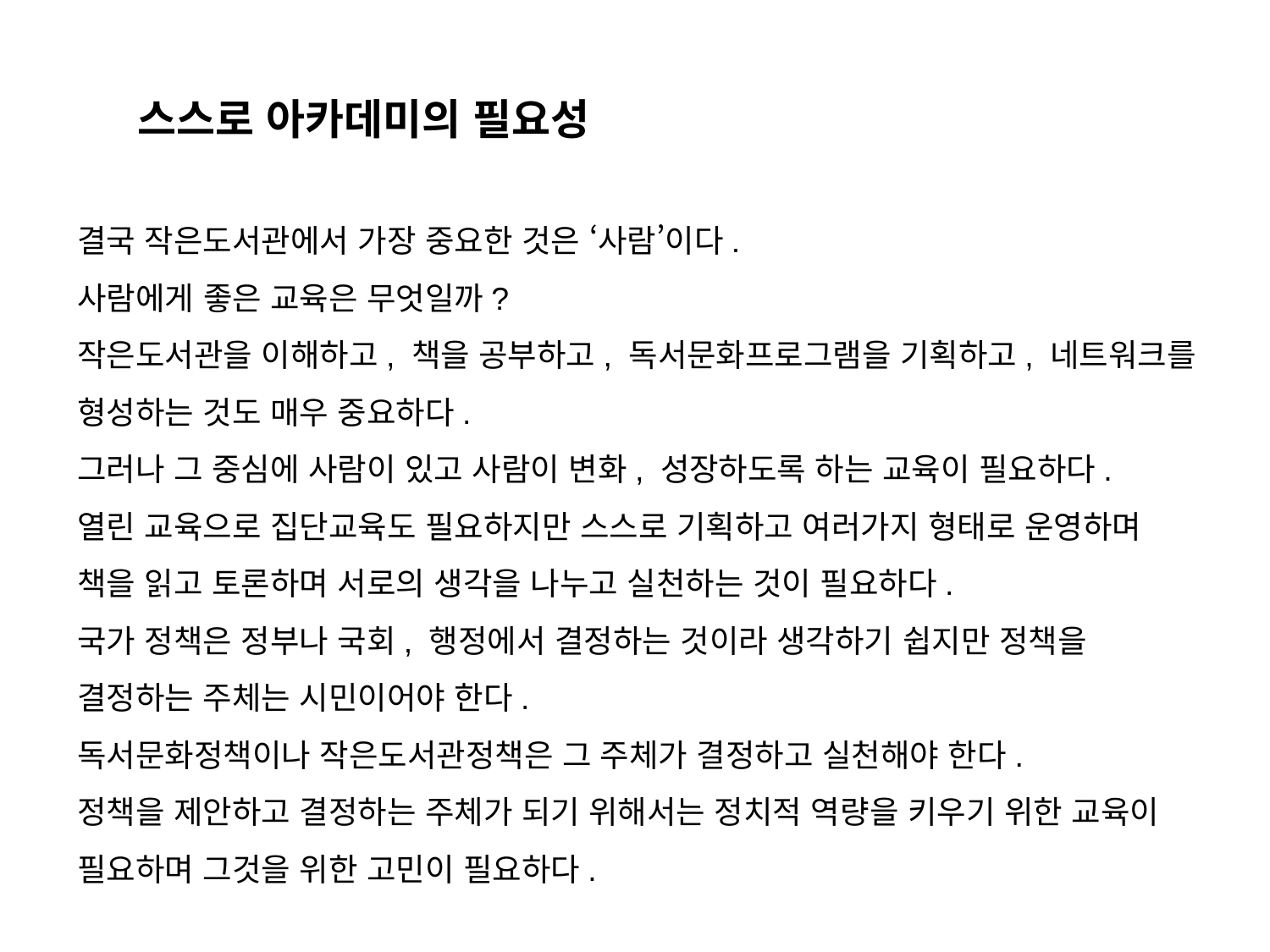

스스로 아카데미의 필요성
결국 작은도서관에서 가장 중요한 것은 ‘사람’이다.
사람에게 좋은 교육은 무엇일까?
작은도서관을 이해하고, 책을 공부하고, 독서문화프로그램을 기획하고, 네트워크를 형성하는 것도 매우 중요하다.
그러나 그 중심에 사람이 있고 사람이 변화, 성장하도록 하는 교육이 필요하다.
열린 교육으로 집단교육도 필요하지만 스스로 기획하고 여러가지 형태로 운영하며 책을 읽고 토론하며 서로의 생각을 나누고 실천하는 것이 필요하다.
국가 정책은 정부나 국회, 행정에서 결정하는 것이라 생각하기 쉽지만 정책을 결정하는 주체는 시민이어야 한다.
독서문화정책이나 작은도서관정책은 그 주체가 결정하고 실천해야 한다.
정책을 제안하고 결정하는 주체가 되기 위해서는 정치적 역량을 키우기 위한 교육이 필요하며 그것을 위한 고민이 필요하다.